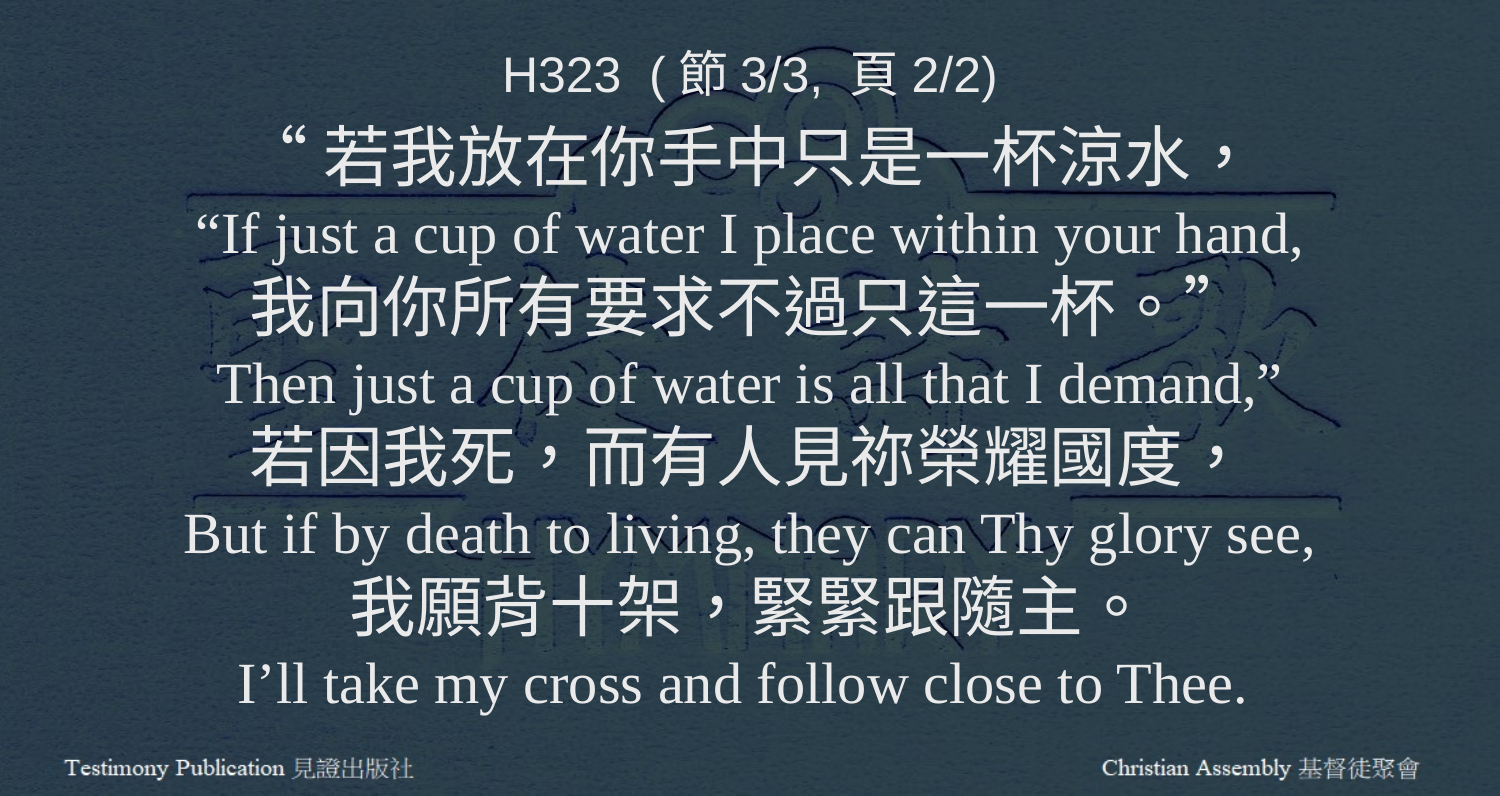

H323  (節3/3, 頁2/2)
“若我放在你手中只是一杯涼水，
“If just a cup of water I place within your hand,
我向你所有要求不過只這一杯。”
Then just a cup of water is all that I demand,”
若因我死，而有人見祢榮耀國度，
But if by death to living, they can Thy glory see,
我願背十架，緊緊跟隨主。
I’ll take my cross and follow close to Thee.